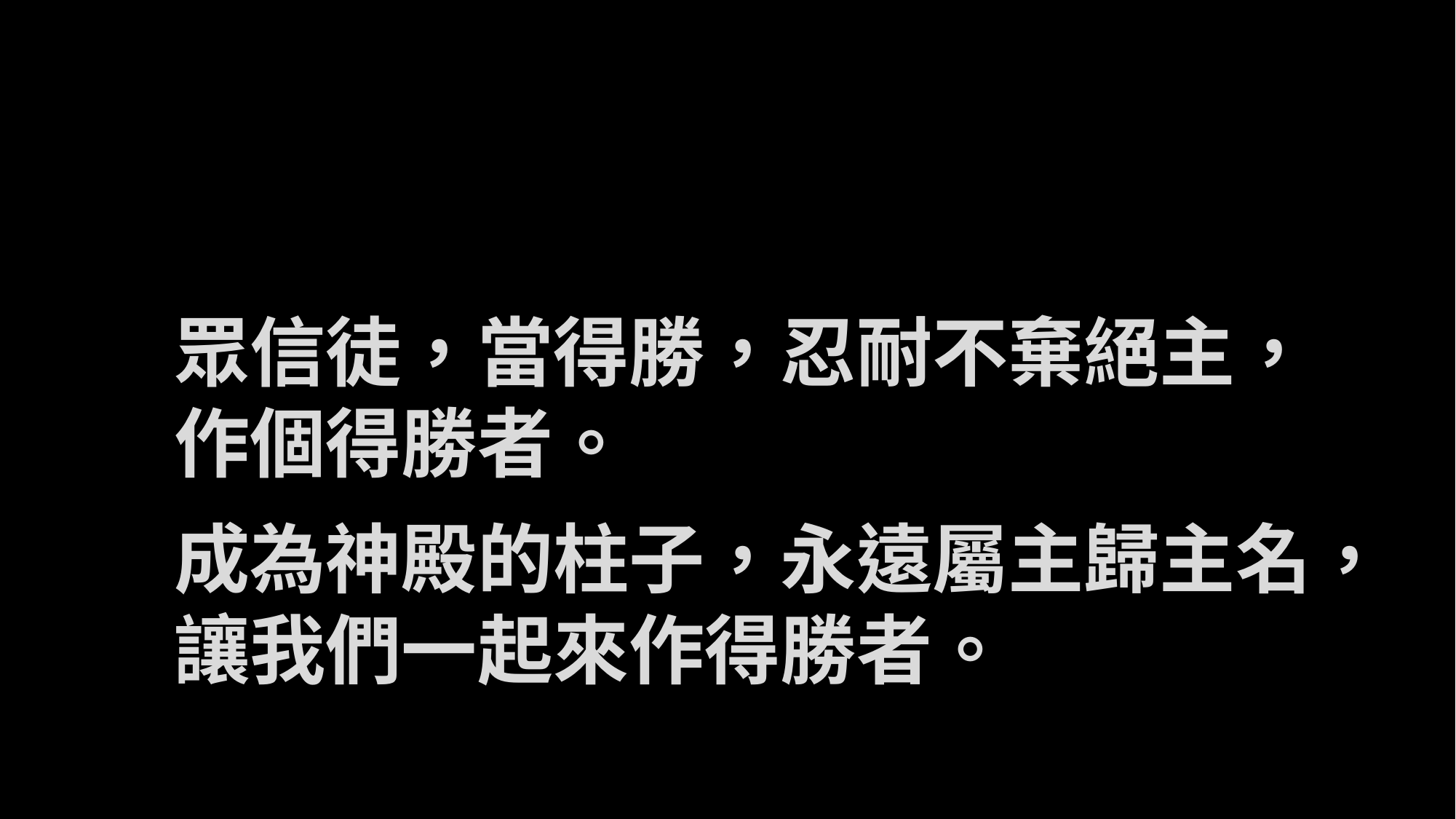

眾信徒，當得勝，忍耐不棄絕主，作個得勝者。
成為神殿的柱子，永遠屬主歸主名，讓我們一起來作得勝者。